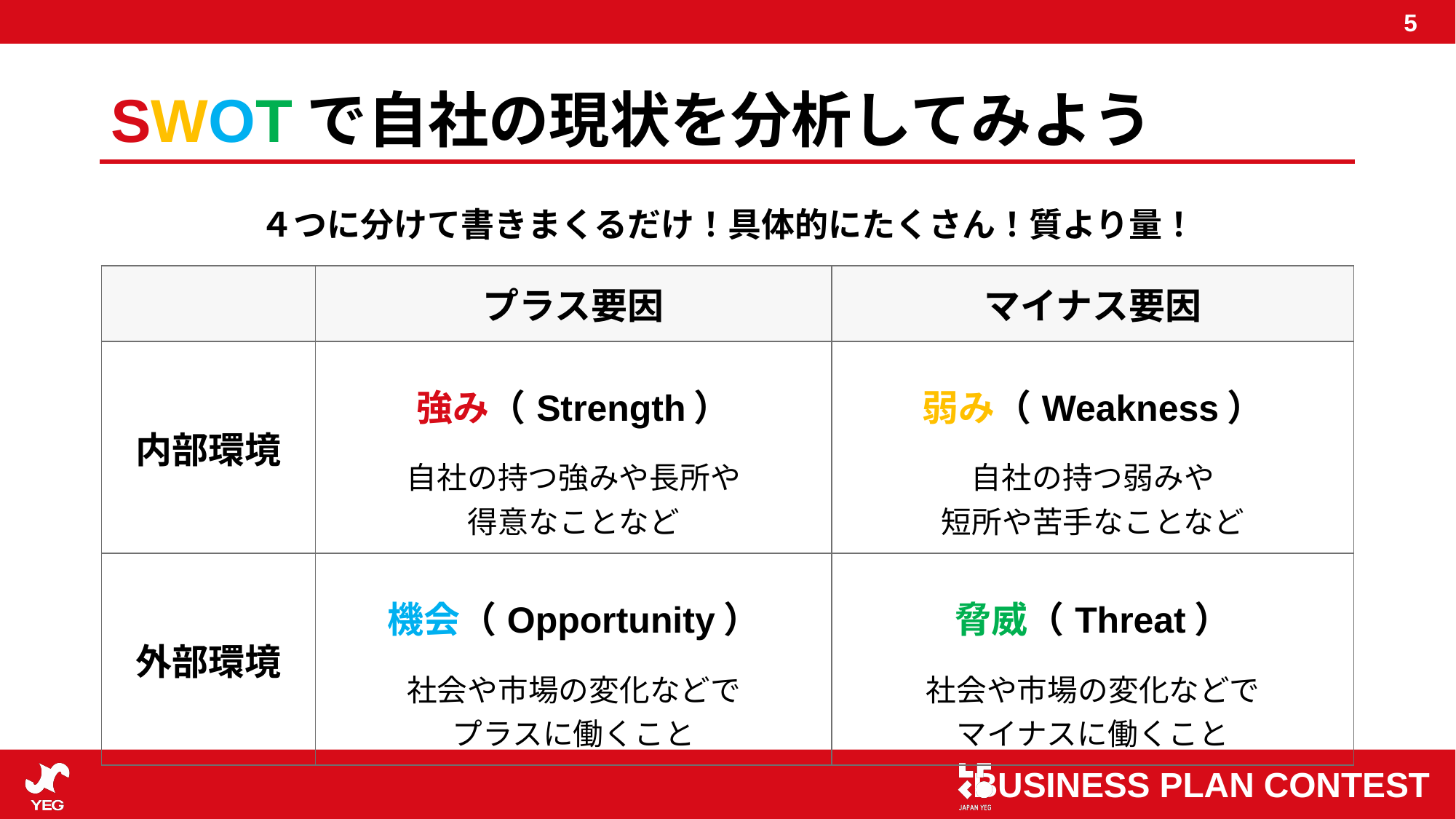

# SWOTで自社の現状を分析してみよう
４つに分けて書きまくるだけ！具体的にたくさん！質より量！
|  | プラス要因 | マイナス要因 |
| --- | --- | --- |
| 内部環境 | 強み（Strength） 自社の持つ強みや長所や 得意なことなど | 弱み（Weakness） 自社の持つ弱みや 短所や苦手なことなど |
| 外部環境 | 機会（Opportunity） 社会や市場の変化などで プラスに働くこと | 脅威（Threat） 社会や市場の変化などで マイナスに働くこと |